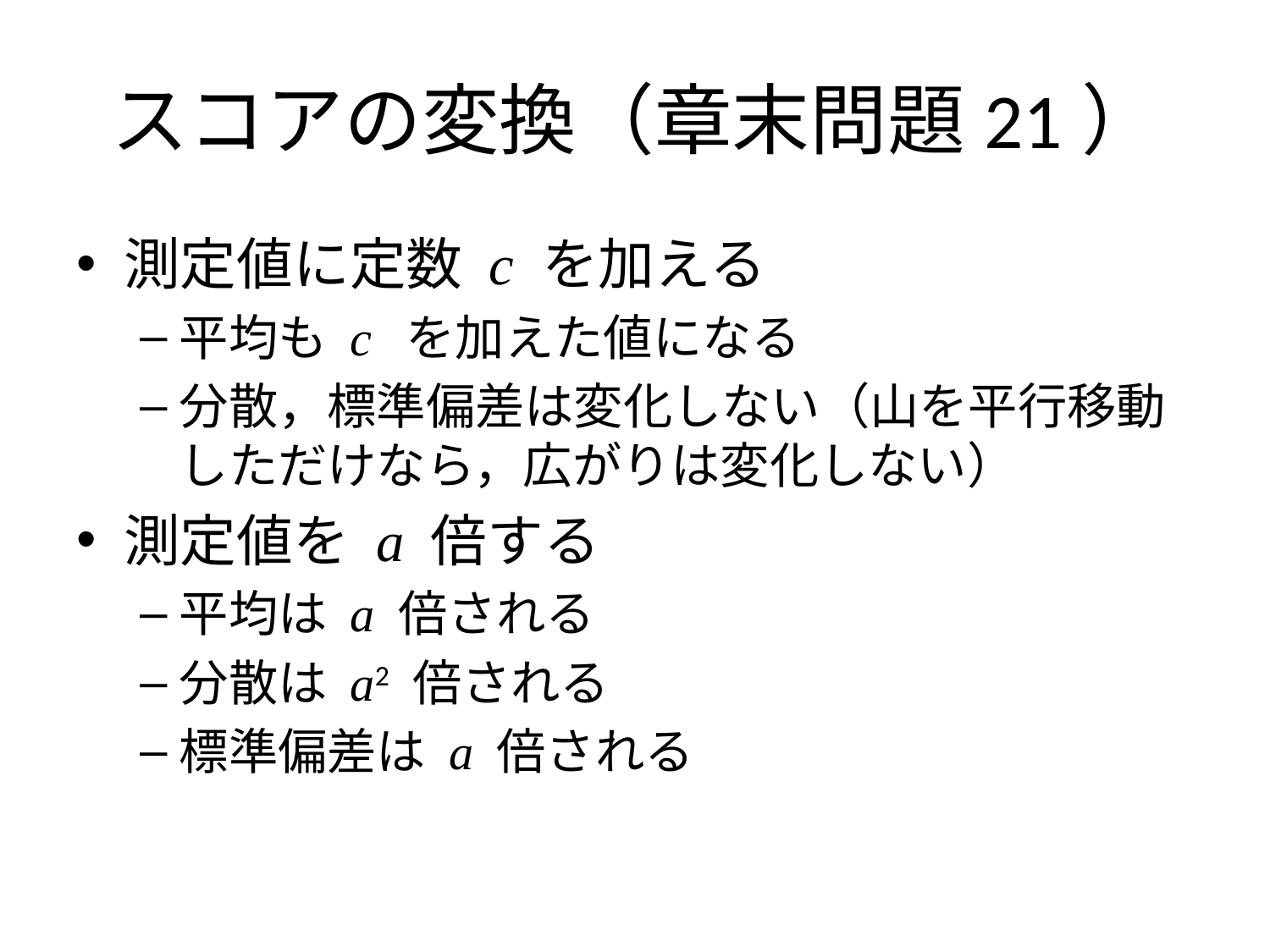

# スコアの変換（章末問題21）
測定値に定数 c を加える
平均も c  を加えた値になる
分散，標準偏差は変化しない（山を平行移動しただけなら，広がりは変化しない）
測定値を a 倍する
平均は a 倍される
分散は a2 倍される
標準偏差は a 倍される